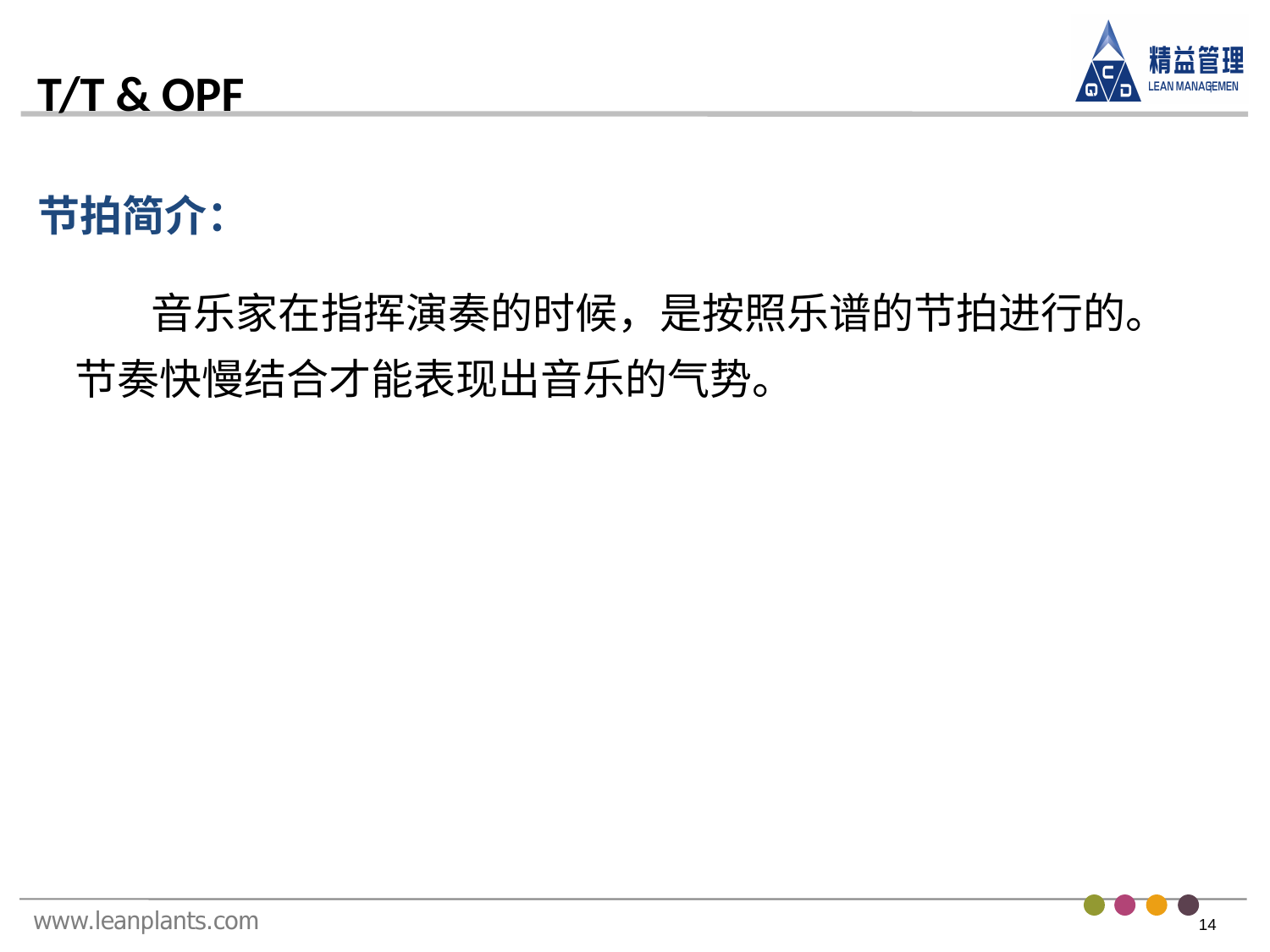

节拍简介：
       音乐家在指挥演奏的时候，是按照乐谱的节拍进行的。节奏快慢结合才能表现出音乐的气势。